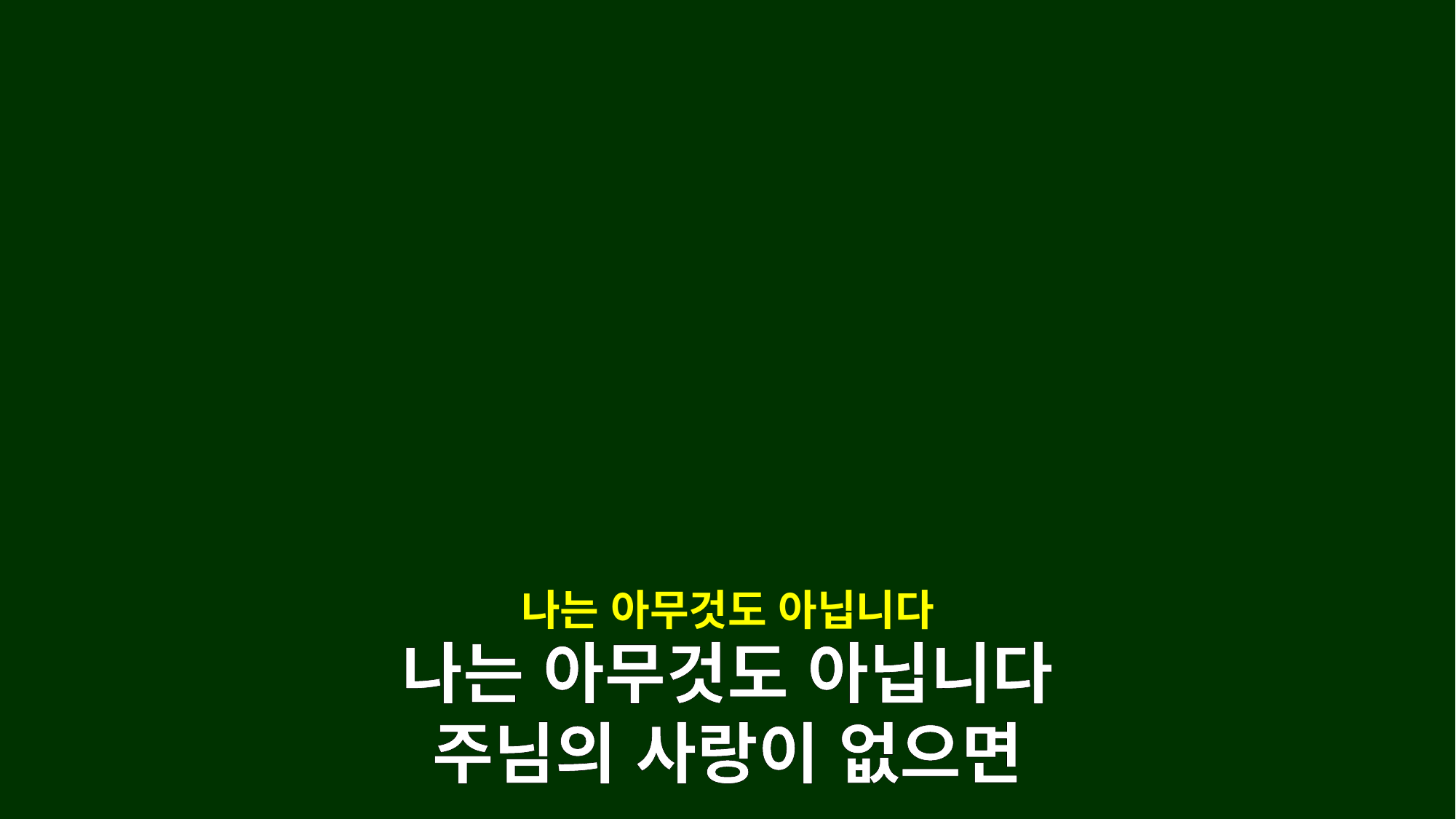

나는 아무것도 아닙니다
나는 아무것도 아닙니다
주님의 사랑이 없으면